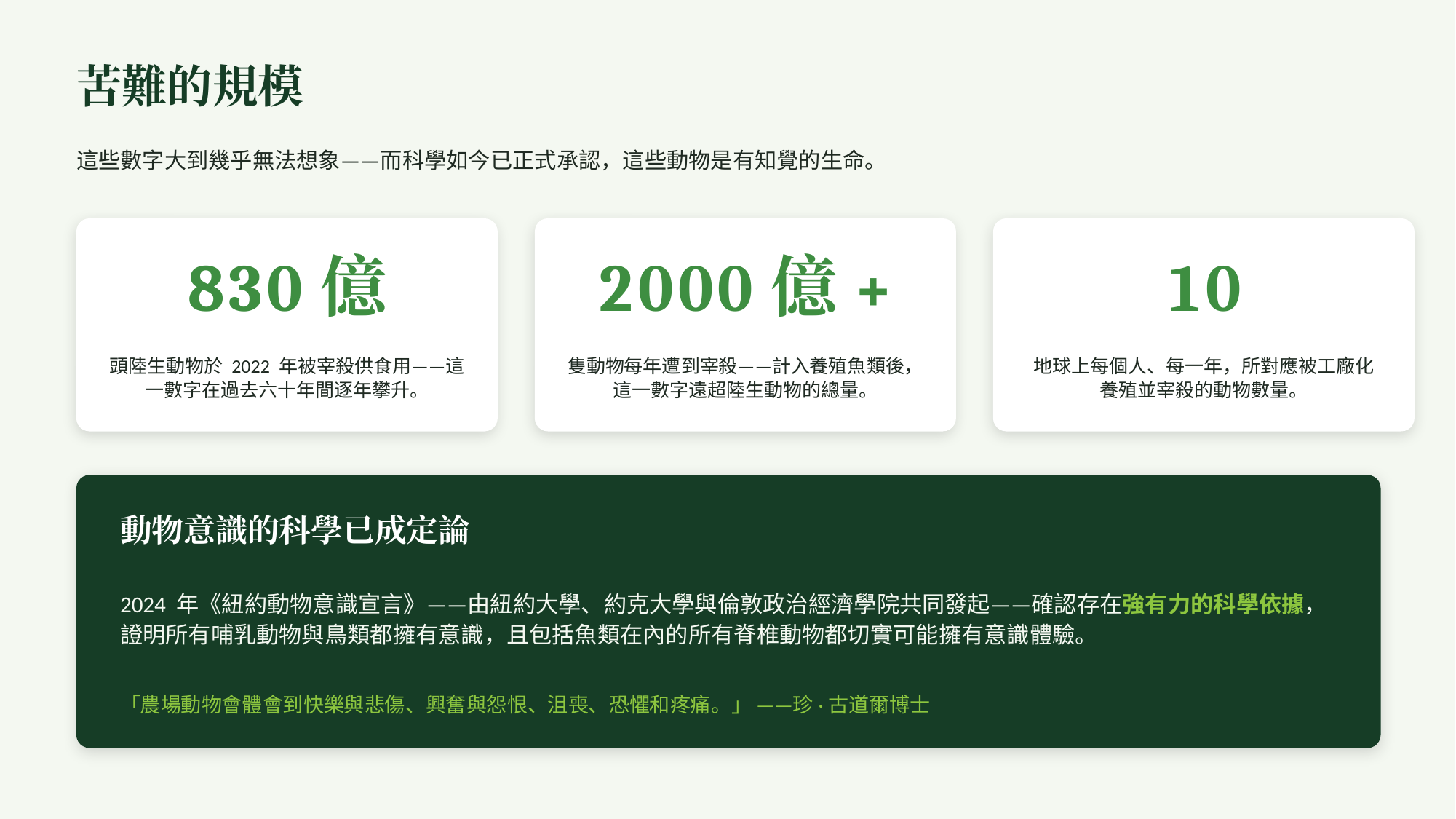

苦難的規模
這些數字大到幾乎無法想象——而科學如今已正式承認，這些動物是有知覺的生命。

830億
2000億+
10
頭陸生動物於 2022 年被宰殺供食用——這一數字在過去六十年間逐年攀升。
隻動物每年遭到宰殺——計入養殖魚類後，這一數字遠超陸生動物的總量。
地球上每個人、每一年，所對應被工廠化養殖並宰殺的動物數量。

動物意識的科學已成定論
2024 年《紐約動物意識宣言》——由紐約大學、約克大學與倫敦政治經濟學院共同發起——確認存在強有力的科學依據，證明所有哺乳動物與鳥類都擁有意識，且包括魚類在內的所有脊椎動物都切實可能擁有意識體驗。
「農場動物會體會到快樂與悲傷、興奮與怨恨、沮喪、恐懼和疼痛。」 ——珍·古道爾博士